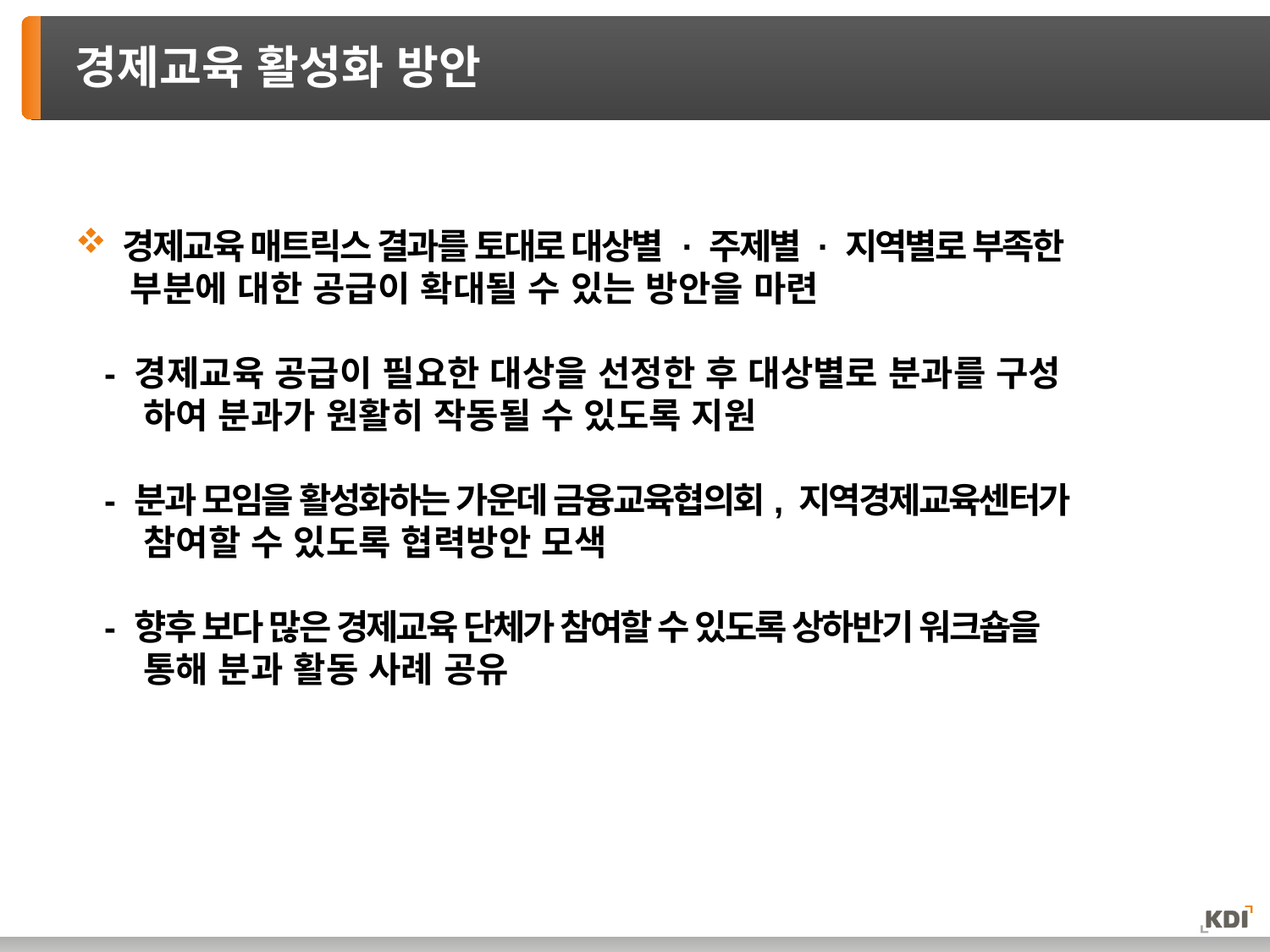

# 경제교육 활성화 방안
경제교육 매트릭스 결과를 토대로 대상별 · 주제별 · 지역별로 부족한
      부분에 대한 공급이 확대될 수 있는 방안을 마련

   - 경제교육 공급이 필요한 대상을 선정한 후 대상별로 분과를 구성
      하여 분과가 원활히 작동될 수 있도록 지원

   - 분과 모임을 활성화하는 가운데 금융교육협의회, 지역경제교육센터가
      참여할 수 있도록 협력방안 모색

   - 향후 보다 많은 경제교육 단체가 참여할 수 있도록 상하반기 워크숍을
      통해 분과 활동 사례 공유